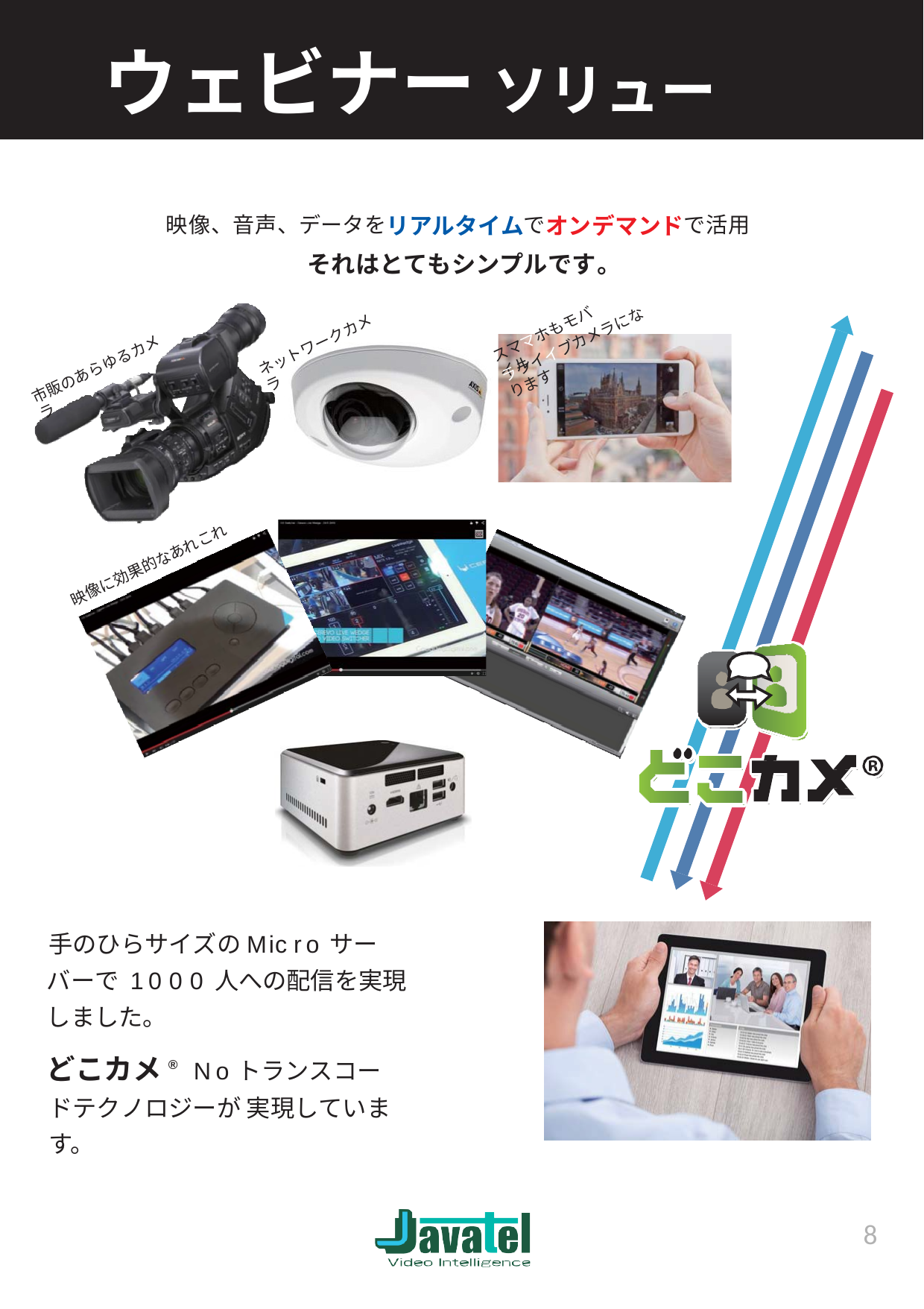

ウェビナー ソリューション
映像、音声、データをリアルタイムでオンデマンドで活用
それはとてもシンプルです。

スママホもモバイル

ラライイブカメラになります

ネットワークカメラ

市販のあらゆるカメラ

映像に効果的なあれこれ

手のひらサイズのMicroサーバーで 1000人への配信を実現しました。
どこカメ® Noトランスコードテクノロジーが 実現しています。

8